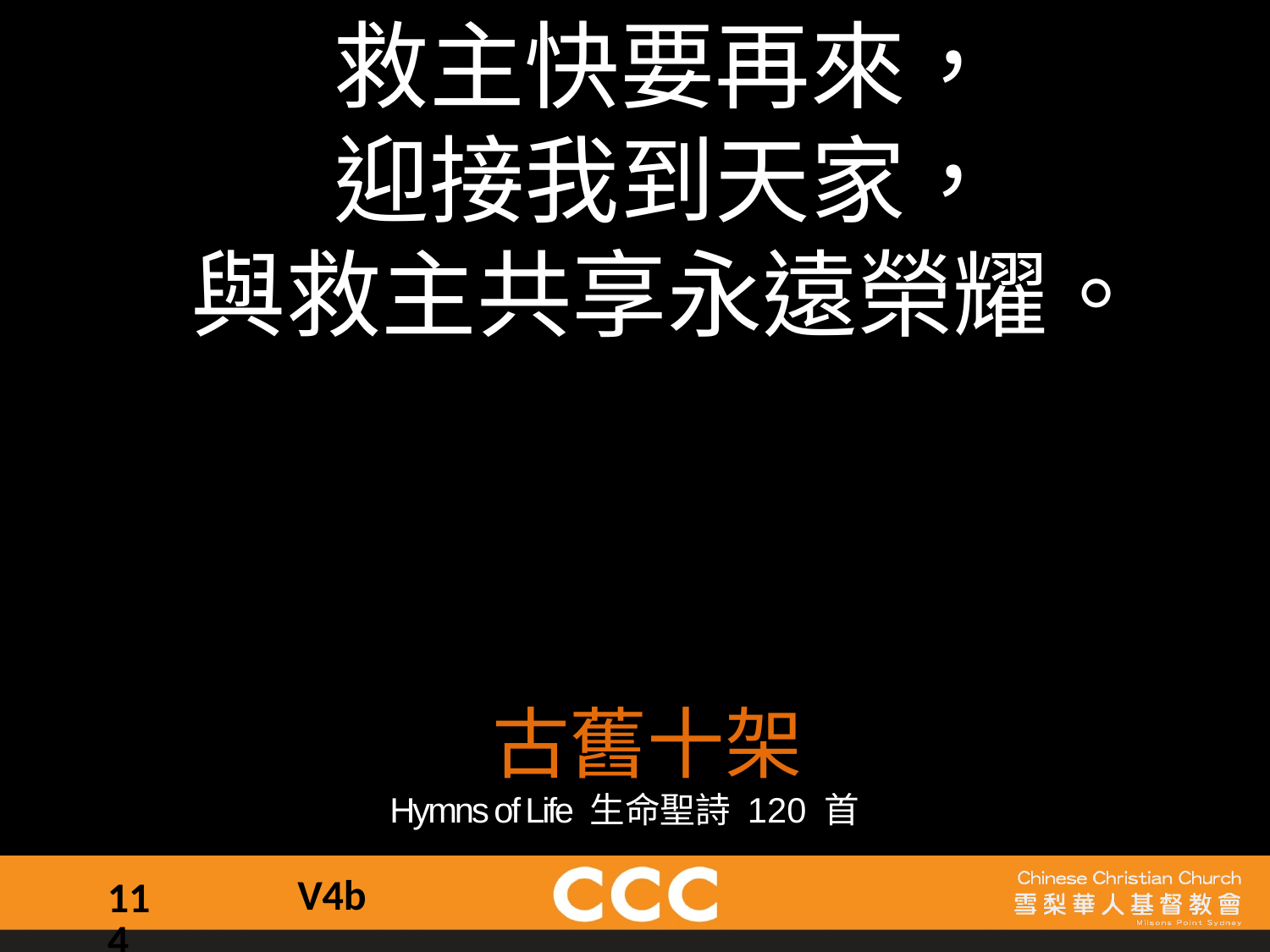

救主快要再來，
迎接我到天家，
與救主共享永遠榮耀。
古舊十架
Hymns of Life 生命聖詩 120 首
V4b
114